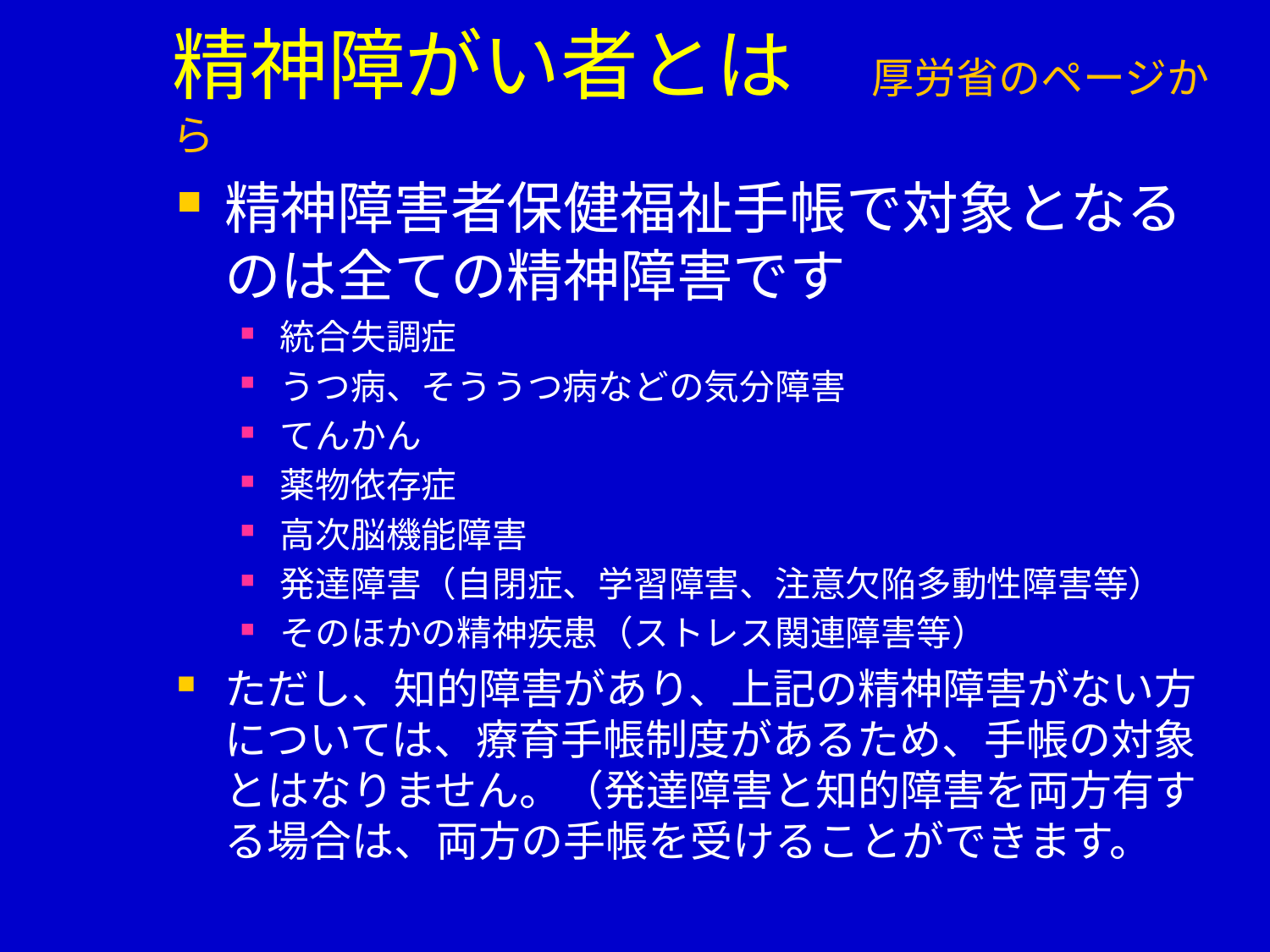

# 精神障がい者とは　厚労省のページから
精神障害者保健福祉手帳で対象となるのは全ての精神障害です
統合失調症
うつ病、そううつ病などの気分障害
てんかん
薬物依存症
高次脳機能障害
発達障害（自閉症、学習障害、注意欠陥多動性障害等）
そのほかの精神疾患（ストレス関連障害等）
ただし、知的障害があり、上記の精神障害がない方については、療育手帳制度があるため、手帳の対象とはなりません。（発達障害と知的障害を両方有する場合は、両方の手帳を受けることができます。